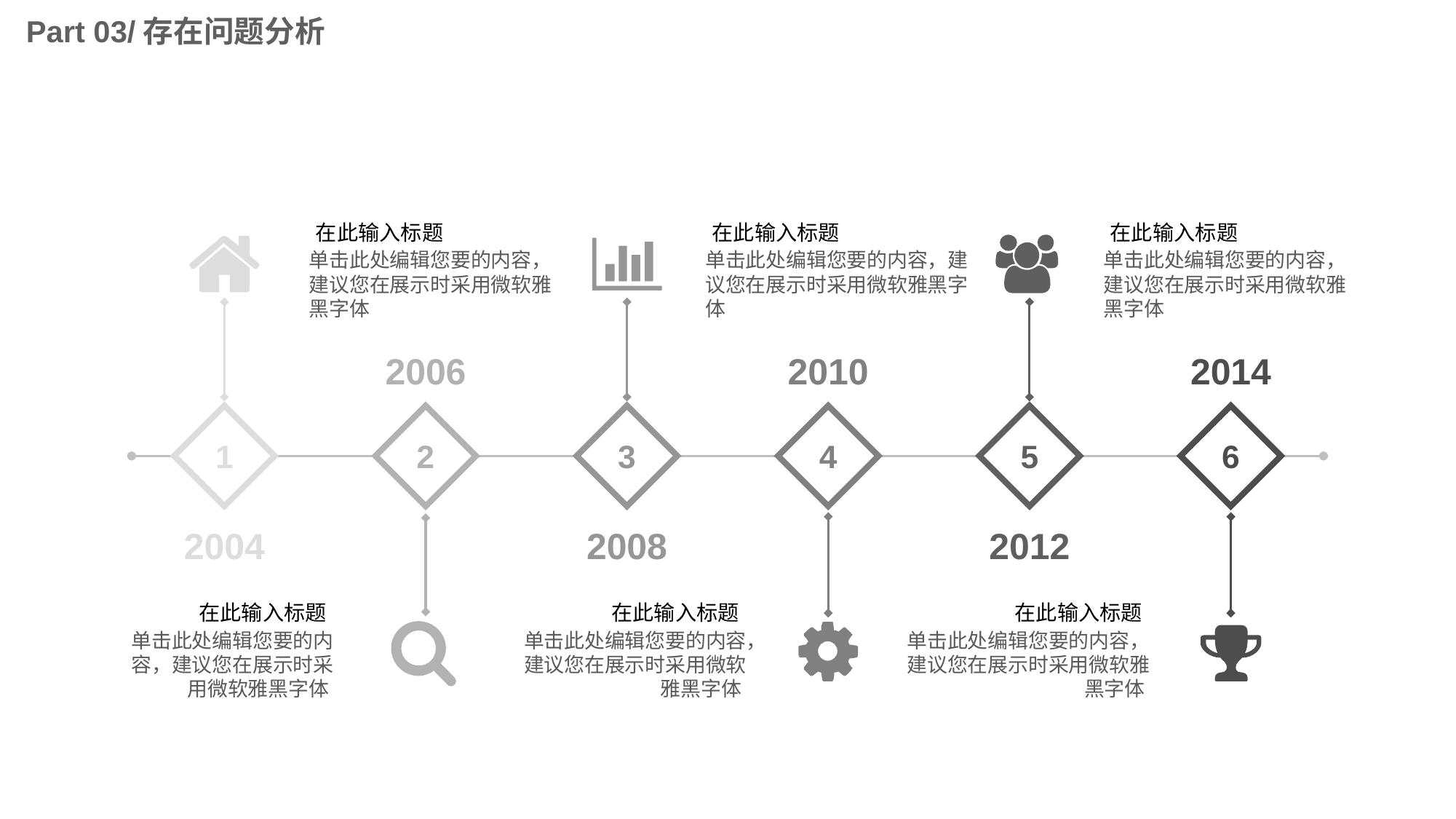

Part 03/存在问题分析
在此输入标题
单击此处编辑您要的内容，建议您在展示时采用微软雅黑字体
在此输入标题
单击此处编辑您要的内容，建议您在展示时采用微软雅黑字体
在此输入标题
单击此处编辑您要的内容，建议您在展示时采用微软雅黑字体

2006
2010
2014
1
3
5
2
4
6
2004
2008
2012
在此输入标题
单击此处编辑您要的内容，建议您在展示时采用微软雅黑字体
在此输入标题
单击此处编辑您要的内容，建议您在展示时采用微软雅黑字体
在此输入标题
单击此处编辑您要的内容，建议您在展示时采用微软雅黑字体